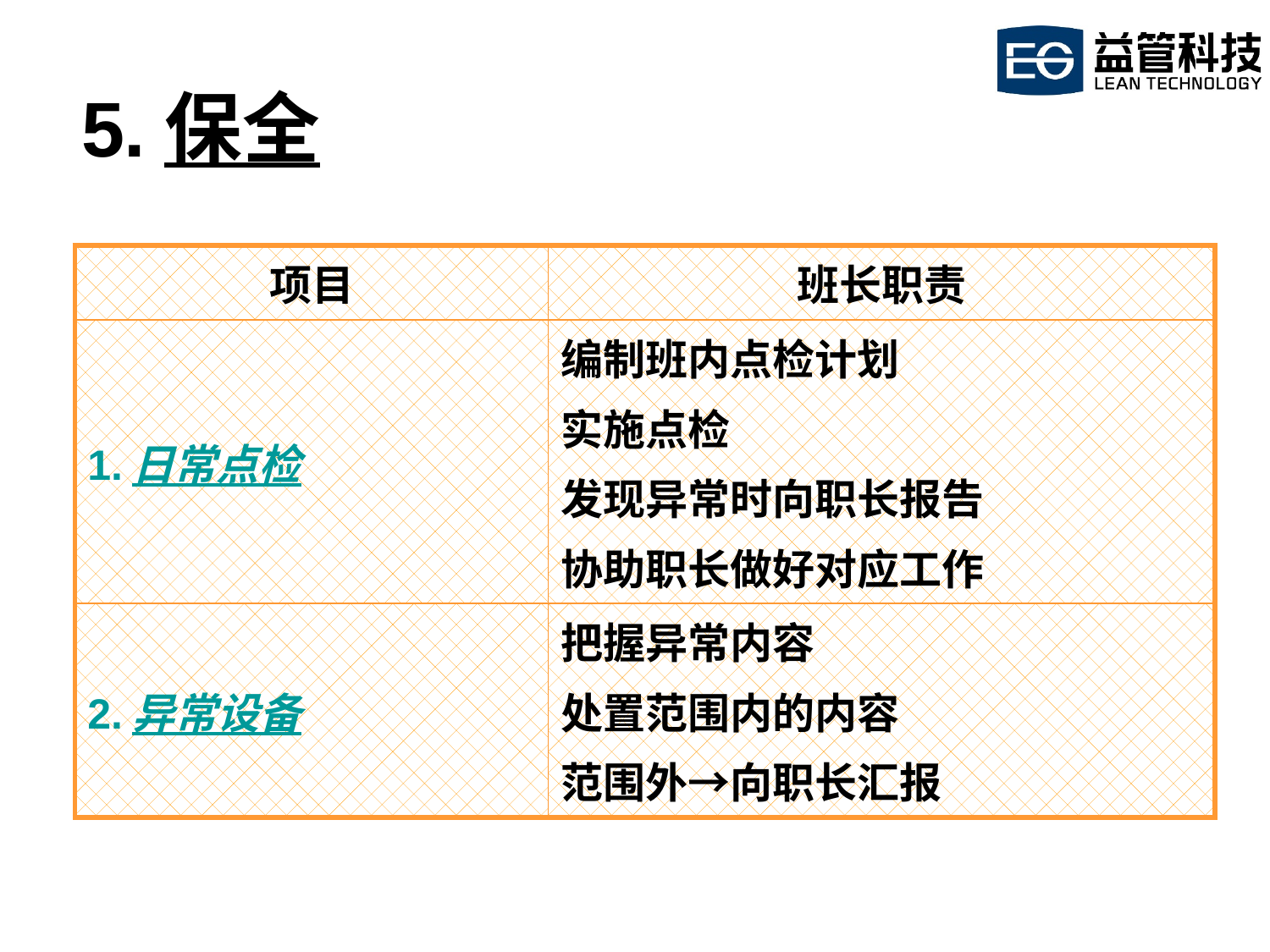

# 5.保全
| 项目 | 班长职责 |
| --- | --- |
| 1.日常点检 | 编制班内点检计划 实施点检 发现异常时向职长报告 协助职长做好对应工作 |
| 2.异常设备 | 把握异常内容 处置范围内的内容 范围外→向职长汇报 |
33